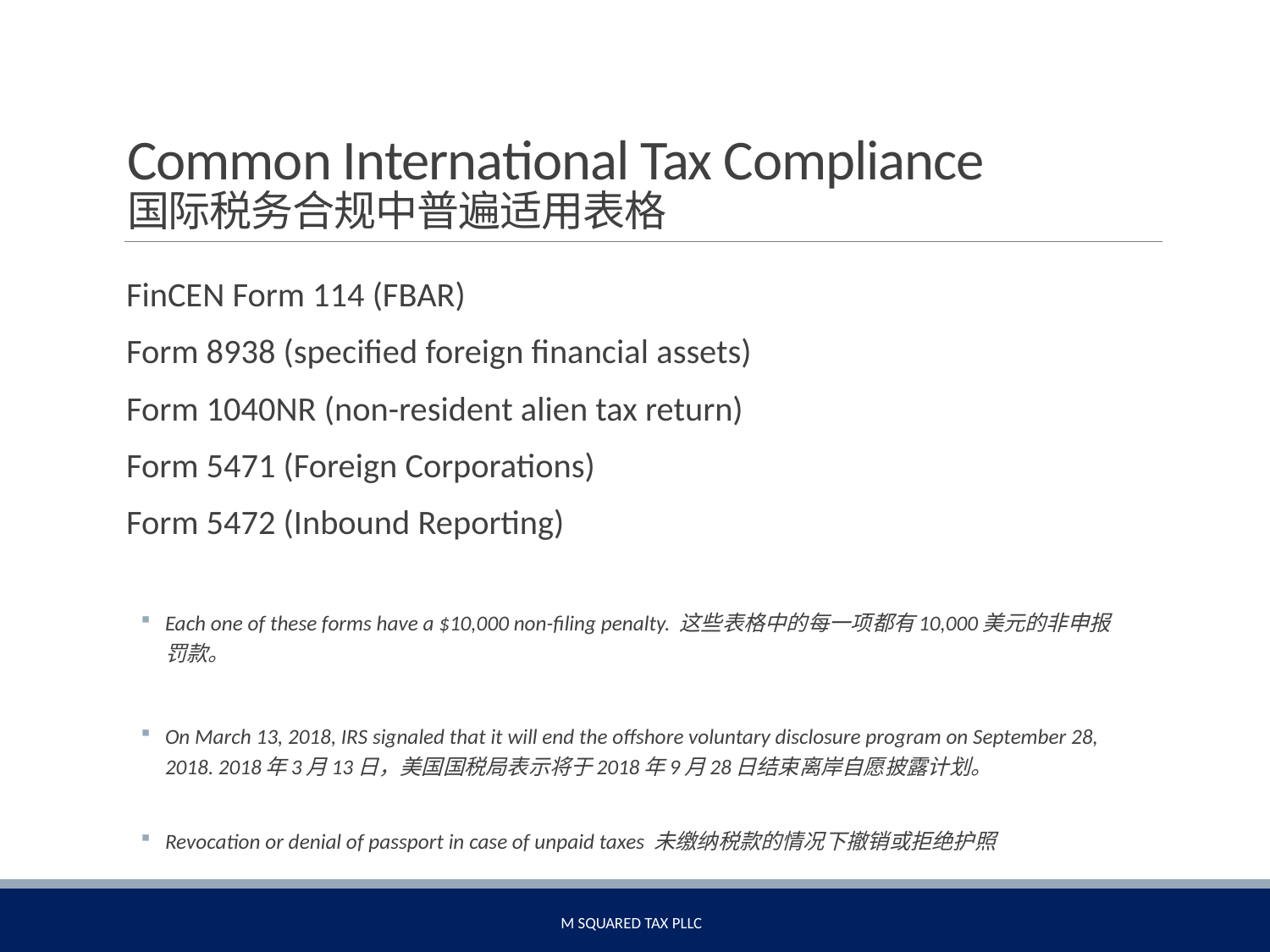

# Common International Tax Compliance 国际税务合规中普遍适用表格
FinCEN Form 114 (FBAR)
Form 8938 (specified foreign financial assets)
Form 1040NR (non-resident alien tax return)
Form 5471 (Foreign Corporations)
Form 5472 (Inbound Reporting)

Each one of these forms have a $10,000 non-filing penalty. 这些表格中的每一项都有10,000美元的非申报罚款。

On March 13, 2018, IRS signaled that it will end the offshore voluntary disclosure program on September 28, 2018. 2018年3月13日，美国国税局表示将于2018年9月28日结束离岸自愿披露计划。

Revocation or denial of passport in case of unpaid taxes 未缴纳税款的情况下撤销或拒绝护照

M Squared Tax PLLC